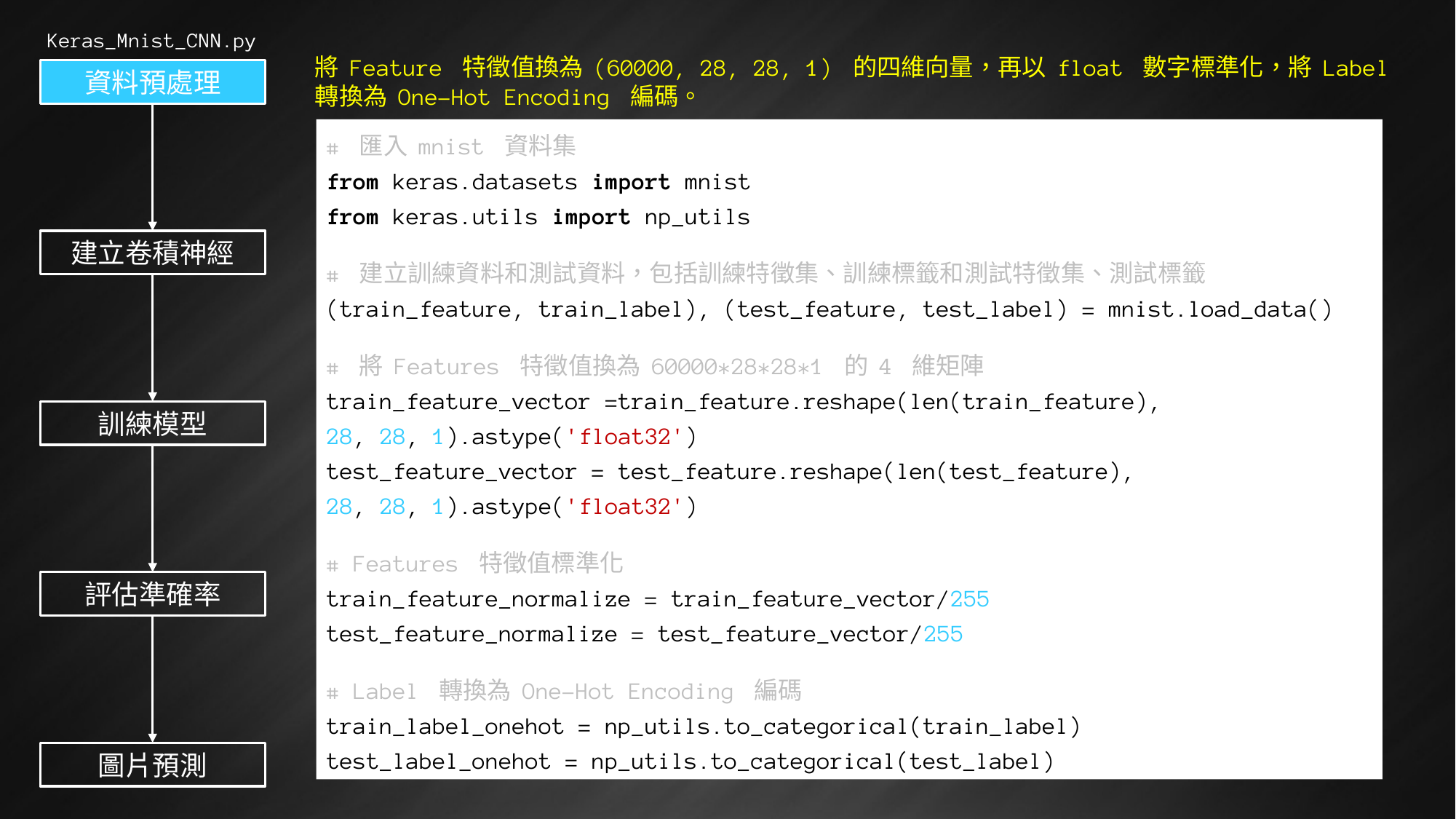

Keras_Mnist_CNN.py
將 Feature 特徵值換為 (60000, 28, 28, 1) 的四維向量，再以 float 數字標準化，將 Label 轉換為 One-Hot Encoding 編碼。
資料預處理
# 匯入 mnist 資料集
from keras.datasets import mnist
from keras.utils import np_utils
# 建立訓練資料和測試資料，包括訓練特徵集、訓練標籤和測試特徵集、測試標籤
(train_feature, train_label), (test_feature, test_label) = mnist.load_data()

# 將 Features 特徵值換為 60000*28*28*1 的 4 維矩陣
train_feature_vector =train_feature.reshape(len(train_feature),
28, 28, 1).astype('float32')
test_feature_vector = test_feature.reshape(len(test_feature),
28, 28, 1).astype('float32')

# Features 特徵值標準化
train_feature_normalize = train_feature_vector/255
test_feature_normalize = test_feature_vector/255

# Label 轉換為 One-Hot Encoding 編碼
train_label_onehot = np_utils.to_categorical(train_label)
test_label_onehot = np_utils.to_categorical(test_label)
建立卷積神經
訓練模型
評估準確率
圖片預測